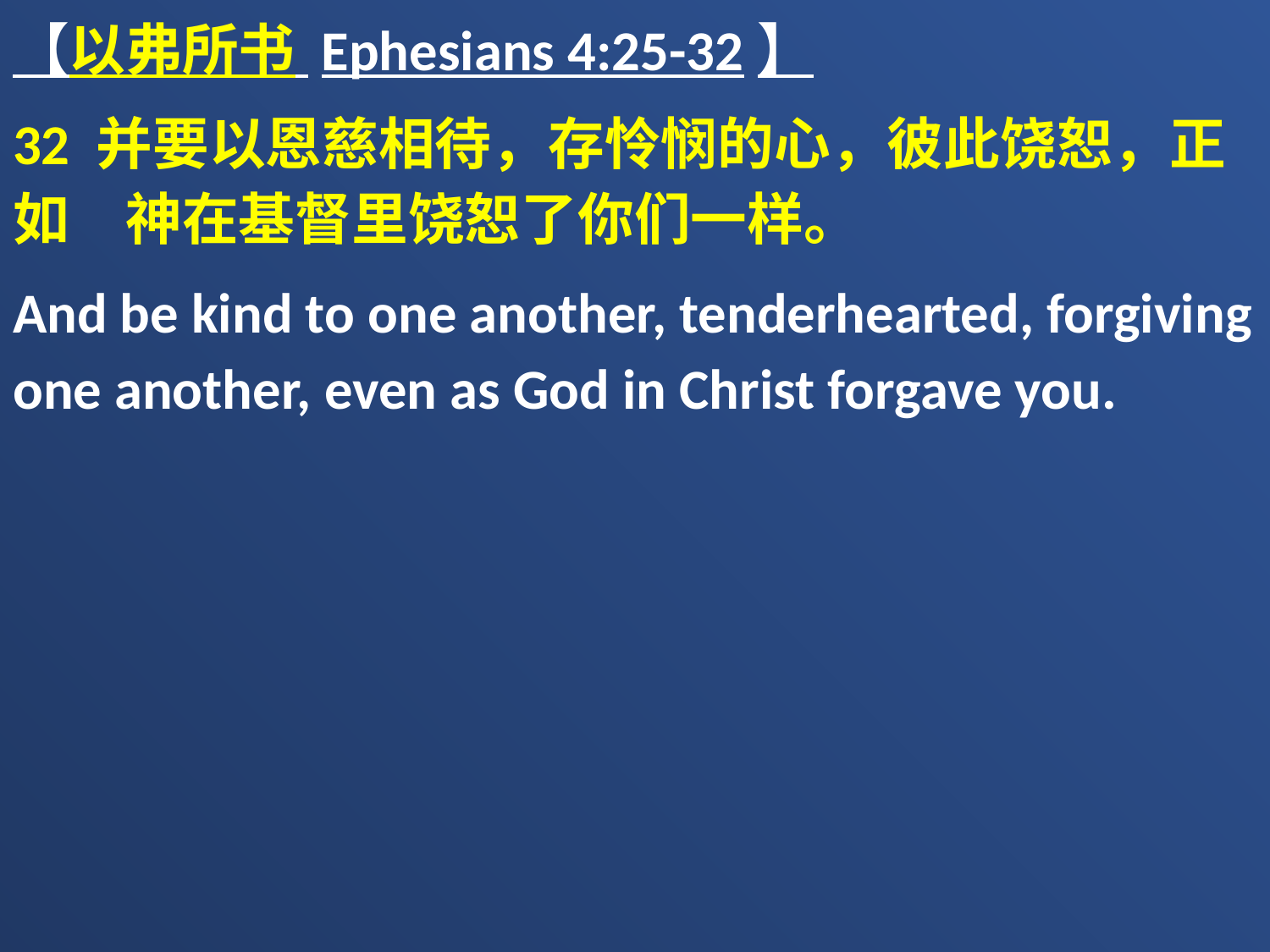

【以弗所书 Ephesians 4:25-32】
32 并要以恩慈相待，存怜悯的心，彼此饶恕，正如　神在基督里饶恕了你们一样。
And be kind to one another, tenderhearted, forgiving one another, even as God in Christ forgave you.